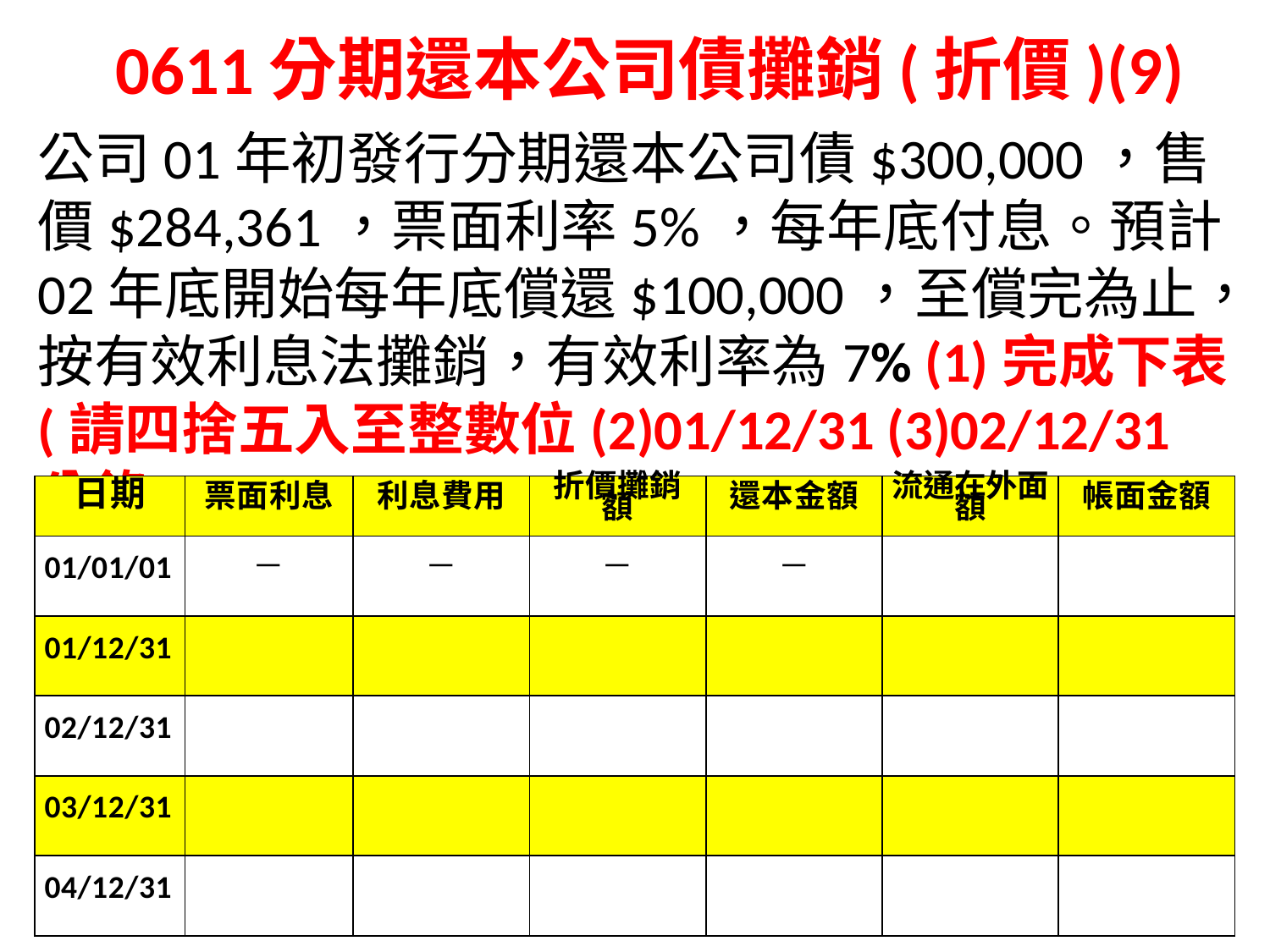

# 0611分期還本公司債攤銷(折價)(9)
公司01年初發行分期還本公司債$300,000，售價$284,361，票面利率5%，每年底付息。預計02年底開始每年底償還$100,000，至償完為止，按有效利息法攤銷，有效利率為7% (1)完成下表(請四捨五入至整數位(2)01/12/31 (3)02/12/31分錄

| 日期 | 票面利息 | 利息費用 | 折價攤銷額 | 還本金額 | 流通在外面額 | 帳面金額 |
| --- | --- | --- | --- | --- | --- | --- |
| 01/01/01 | － | － | － | － |  |  |
| 01/12/31 |  |  |  |  |  |  |
| 02/12/31 |  |  |  |  |  |  |
| 03/12/31 |  |  |  |  |  |  |
| 04/12/31 |  |  |  |  |  |  |